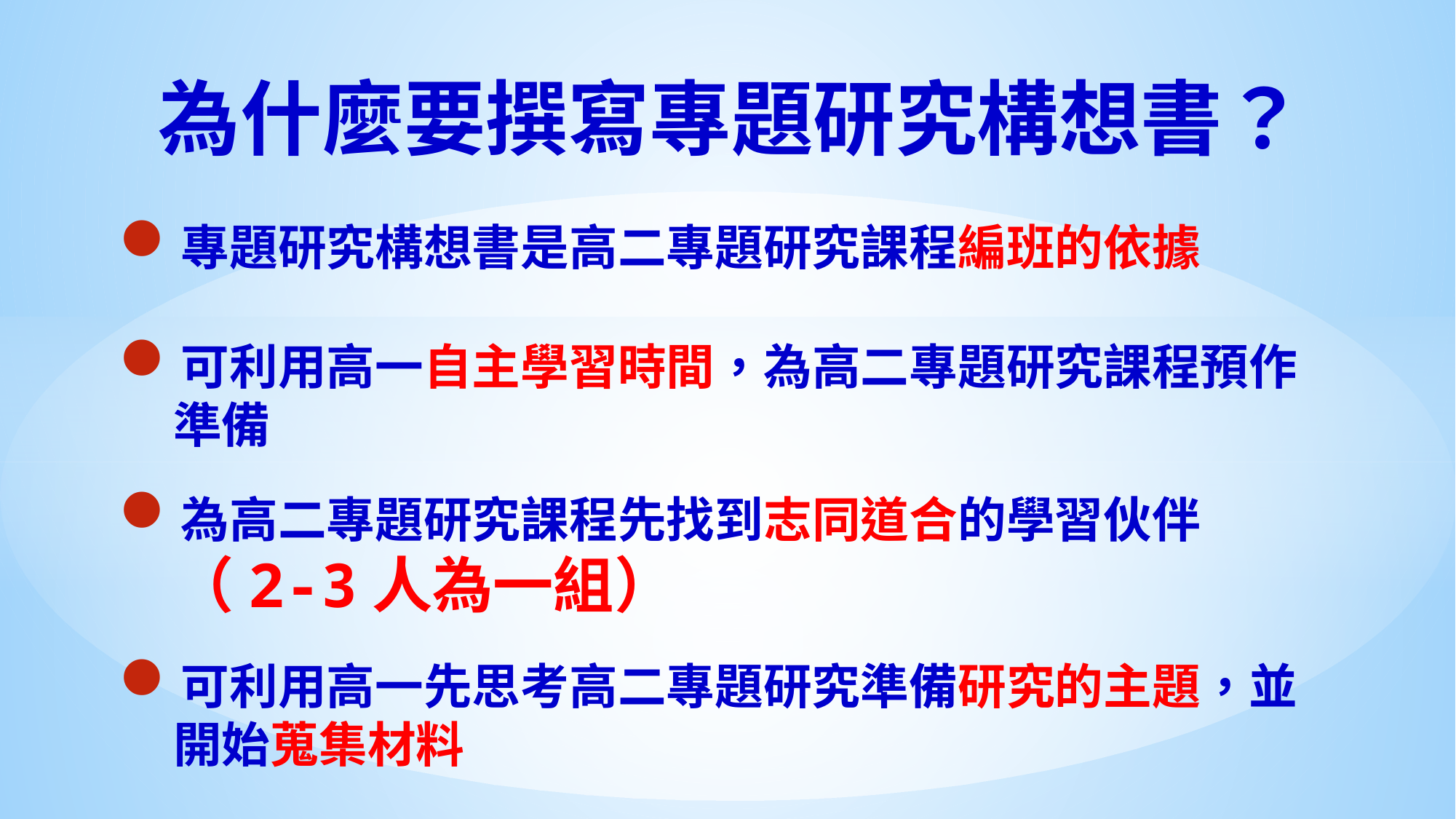

為什麼要撰寫專題研究構想書？
# 專題研究構想書是高二專題研究課程編班的依據
可利用高一自主學習時間，為高二專題研究課程預作準備
為高二專題研究課程先找到志同道合的學習伙伴（2-3人為一組）
可利用高一先思考高二專題研究準備研究的主題，並開始蒐集材料